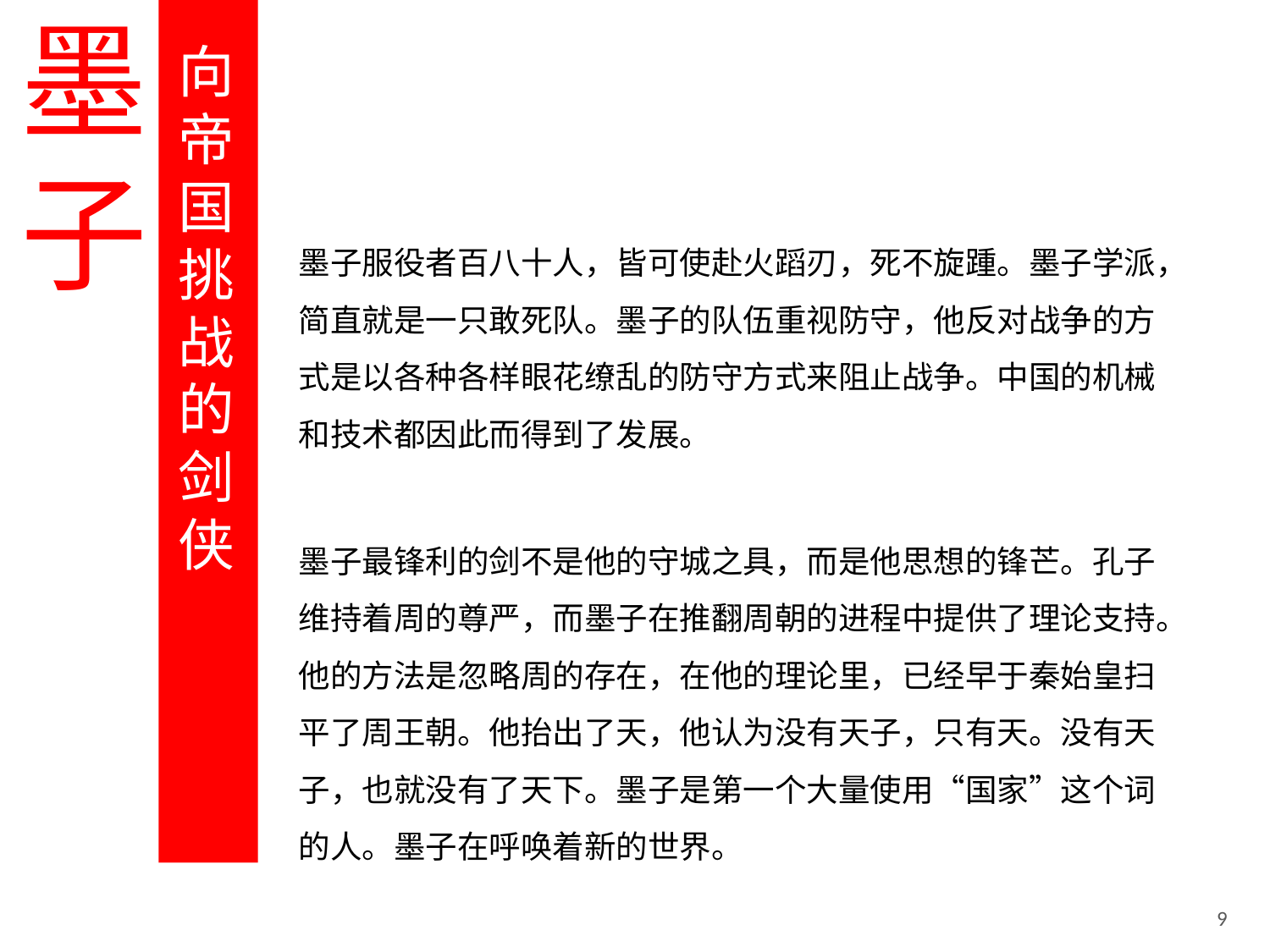

墨子
向帝国挑战的剑侠
墨子服役者百八十人，皆可使赴火蹈刃，死不旋踵。墨子学派，简直就是一只敢死队。墨子的队伍重视防守，他反对战争的方式是以各种各样眼花缭乱的防守方式来阻止战争。中国的机械和技术都因此而得到了发展。

墨子最锋利的剑不是他的守城之具，而是他思想的锋芒。孔子维持着周的尊严，而墨子在推翻周朝的进程中提供了理论支持。他的方法是忽略周的存在，在他的理论里，已经早于秦始皇扫平了周王朝。他抬出了天，他认为没有天子，只有天。没有天子，也就没有了天下。墨子是第一个大量使用“国家”这个词的人。墨子在呼唤着新的世界。
9